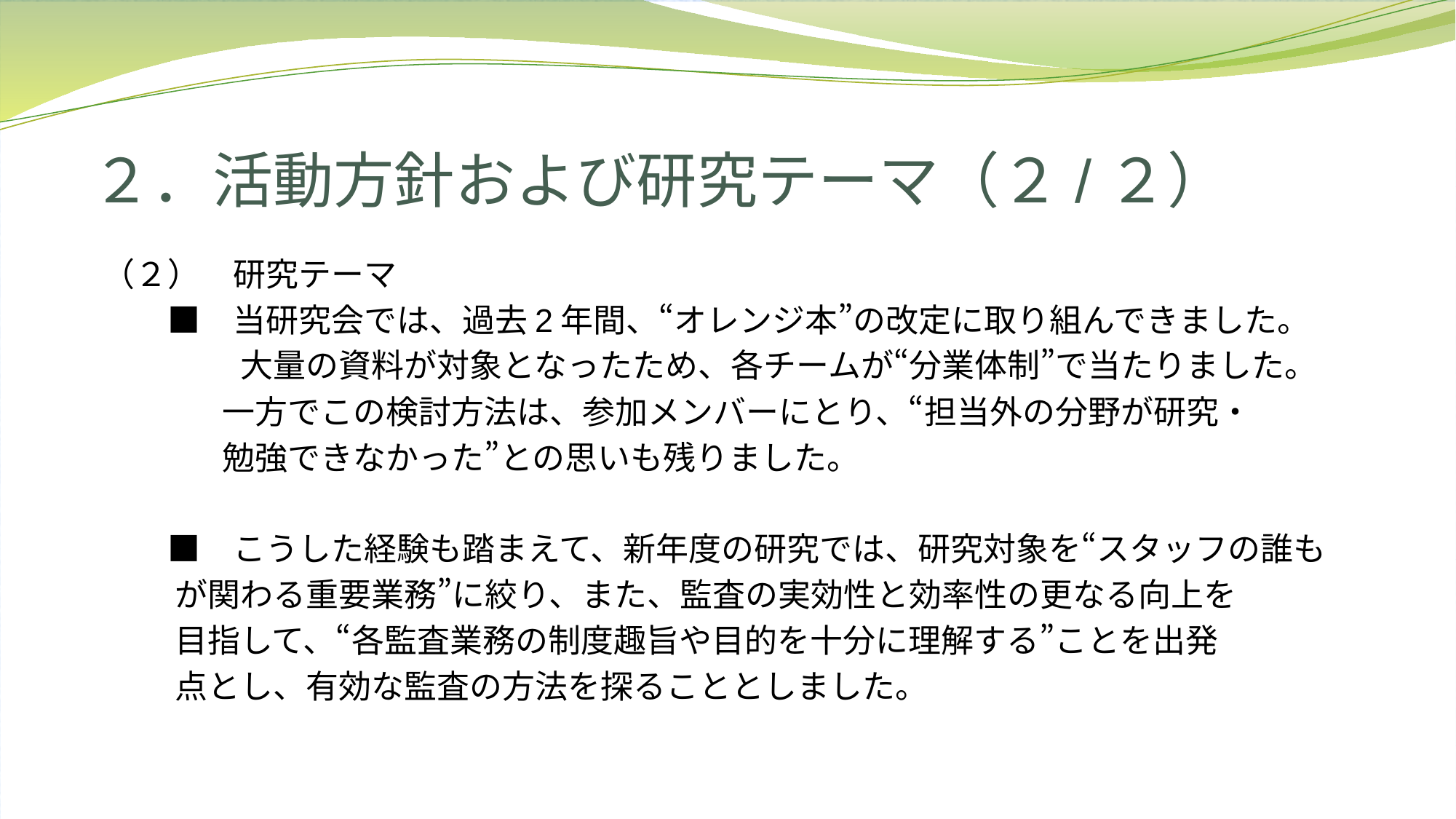

# ２．活動方針および研究テーマ（２/２）
（２）　研究テーマ
　　■　当研究会では、過去2年間、“オレンジ本”の改定に取り組んできました。
　　　　 大量の資料が対象となったため、各チームが“分業体制”で当たりました。
　　　   一方でこの検討方法は、参加メンバーにとり、“担当外の分野が研究・
　　　   勉強できなかった”との思いも残りました。

　　■　こうした経験も踏まえて、新年度の研究では、研究対象を“スタッフの誰も
         が関わる重要業務”に絞り、また、監査の実効性と効率性の更なる向上を
         目指して、“各監査業務の制度趣旨や目的を十分に理解する”ことを出発
         点とし、有効な監査の方法を探ることとしました。